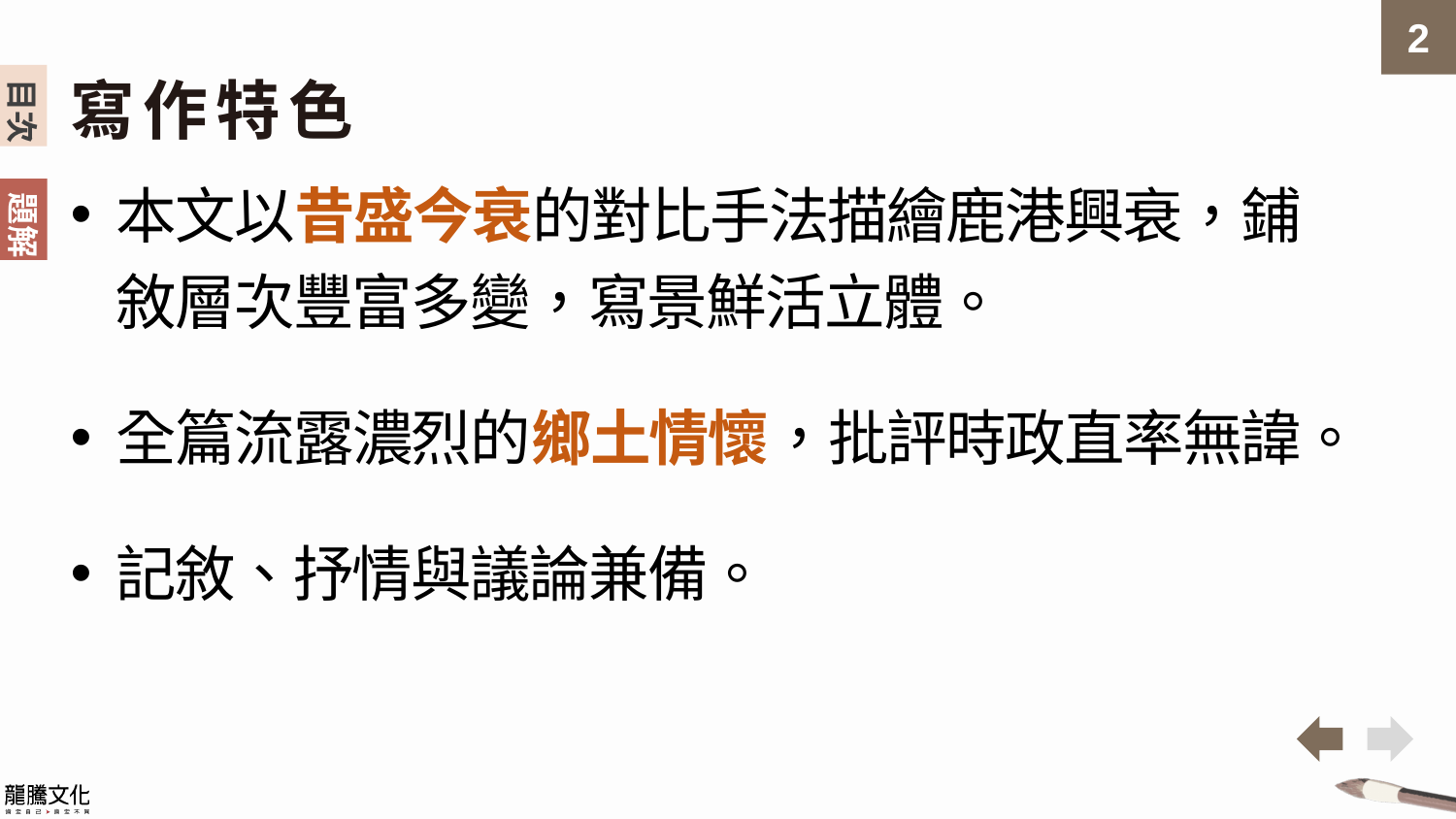

寫作特色
本文以昔盛今衰的對比手法描繪鹿港興衰，鋪敘層次豐富多變，寫景鮮活立體。
全篇流露濃烈的鄉土情懷，批評時政直率無諱。
記敘、抒情與議論兼備。